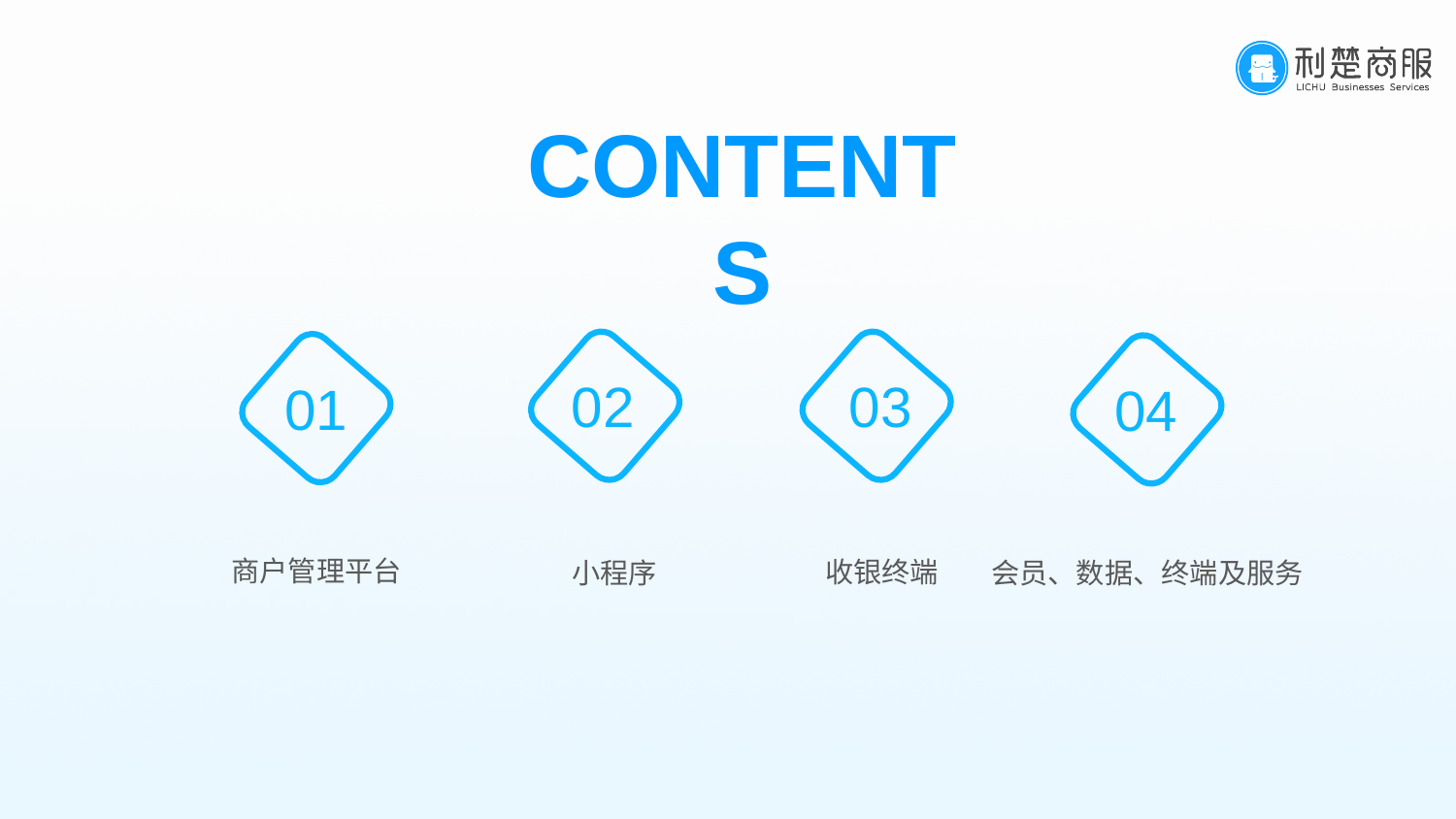

CONTENTS

03
02
01
04
商户管理平台
收银终端
小程序
会员、数据、终端及服务